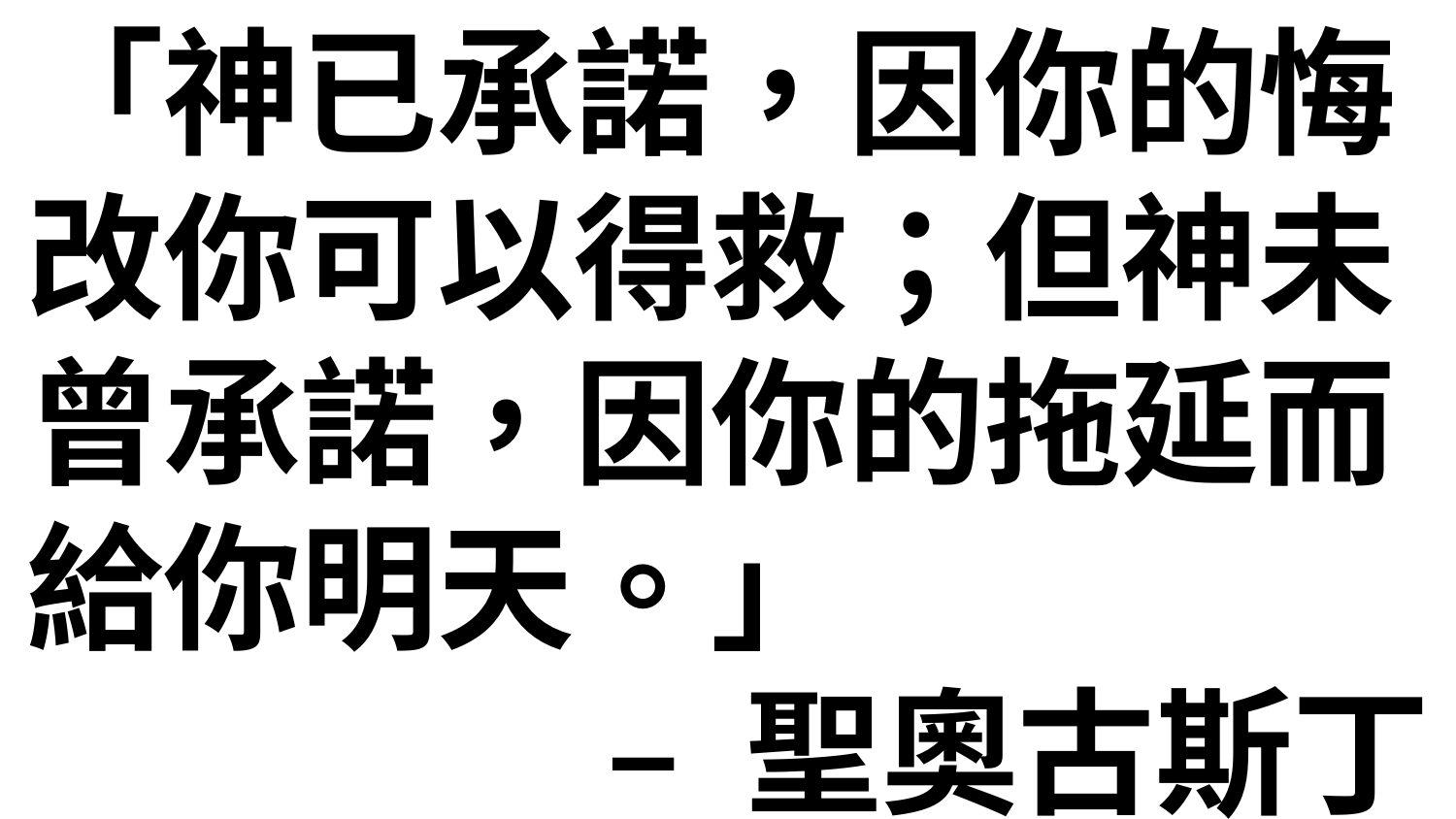

「神已承諾，因你的悔改你可以得救；但神未曾承諾，因你的拖延而給你明天。」
– 聖奧古斯丁